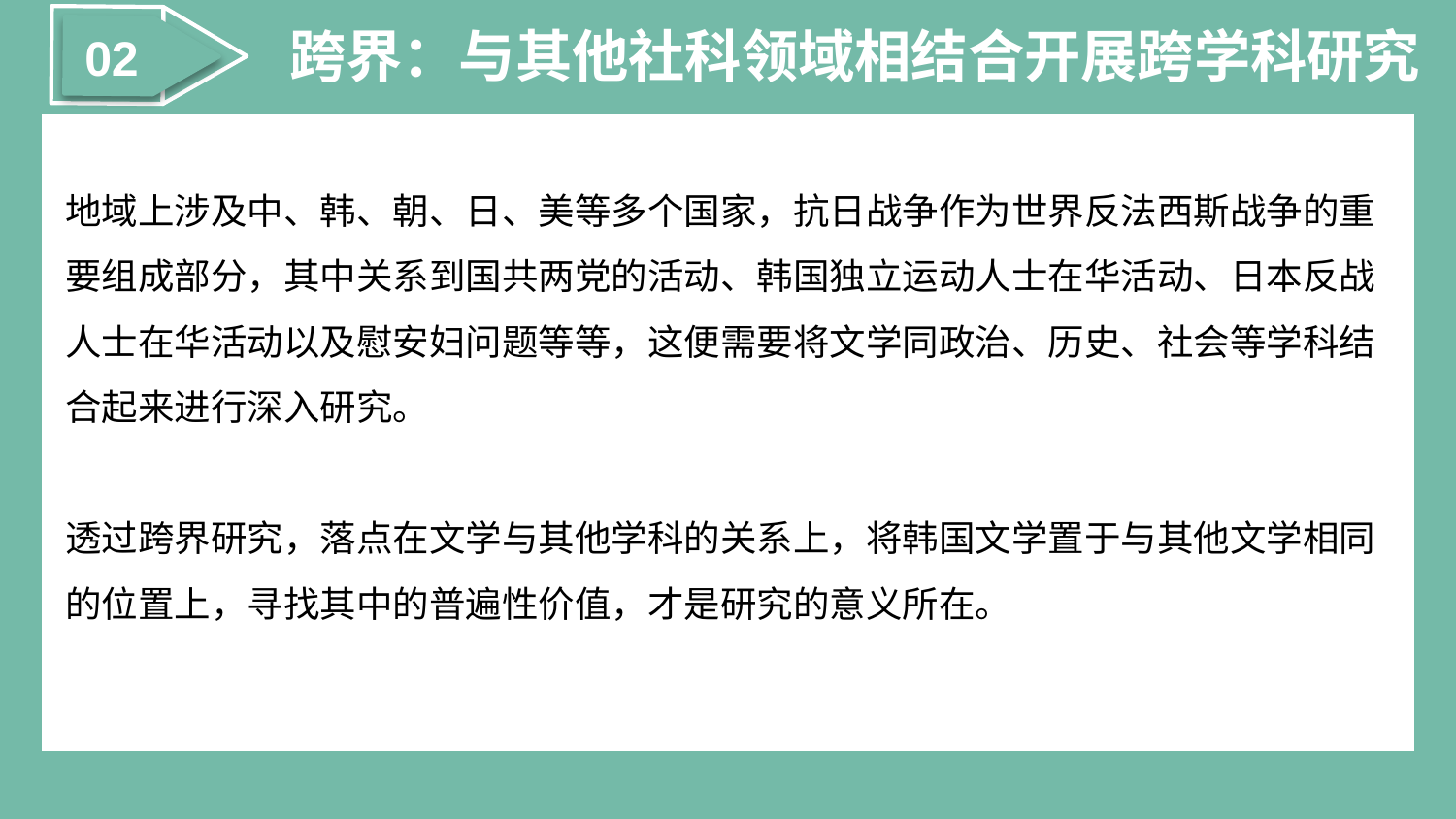

02
跨界：与其他社科领域相结合开展跨学科研究

地域上涉及中、韩、朝、日、美等多个国家，抗日战争作为世界反法西斯战争的重要组成部分，其中关系到国共两党的活动、韩国独立运动人士在华活动、日本反战人士在华活动以及慰安妇问题等等，这便需要将文学同政治、历史、社会等学科结合起来进行深入研究。

透过跨界研究，落点在文学与其他学科的关系上，将韩国文学置于与其他文学相同的位置上，寻找其中的普遍性价值，才是研究的意义所在。